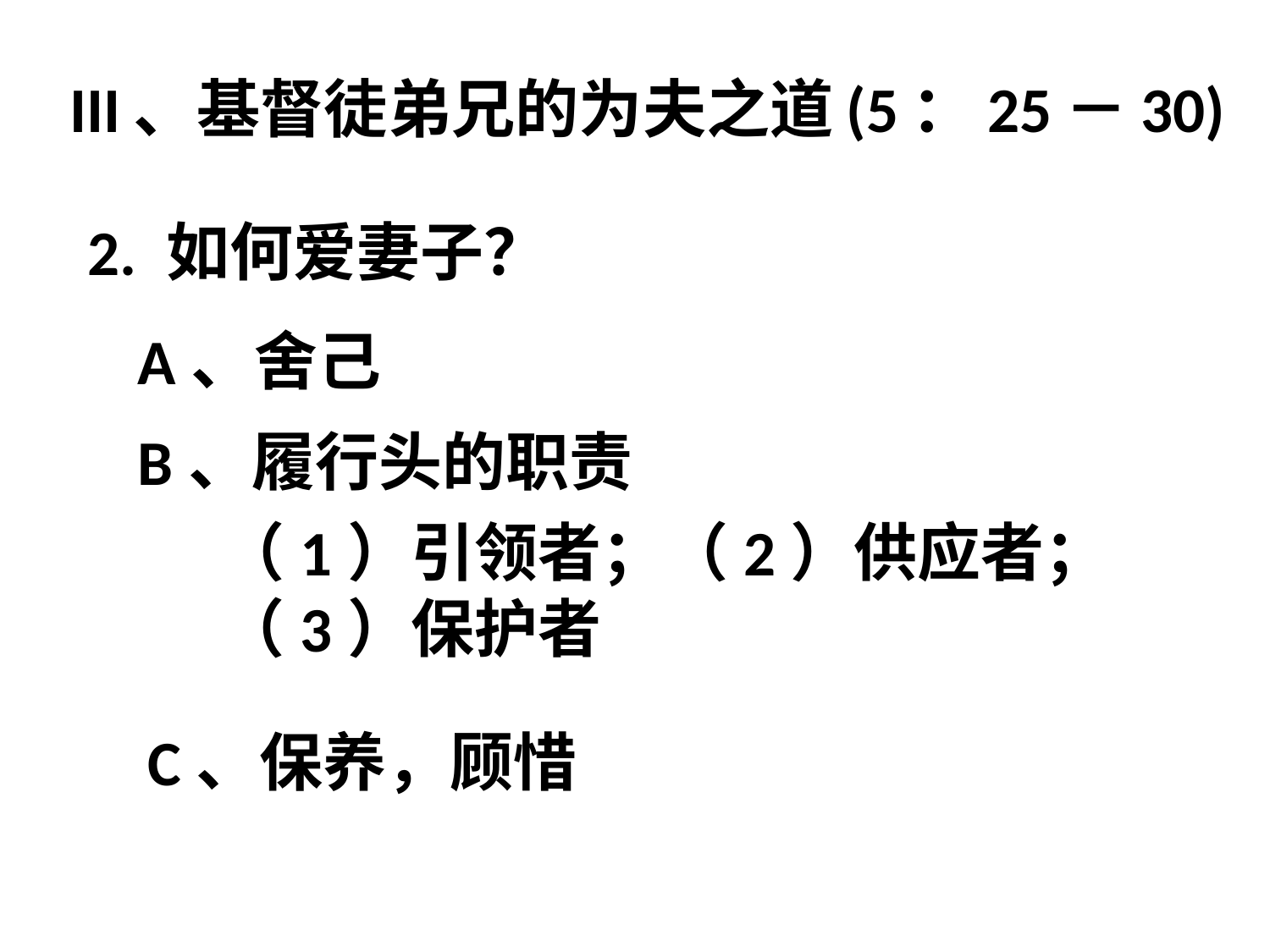

# III、基督徒弟兄的为夫之道(5：25－30)
2. 如何爱妻子？
A、舍己
B、履行头的职责
（1）引领者；（2）供应者；（3）保护者
C、保养，顾惜